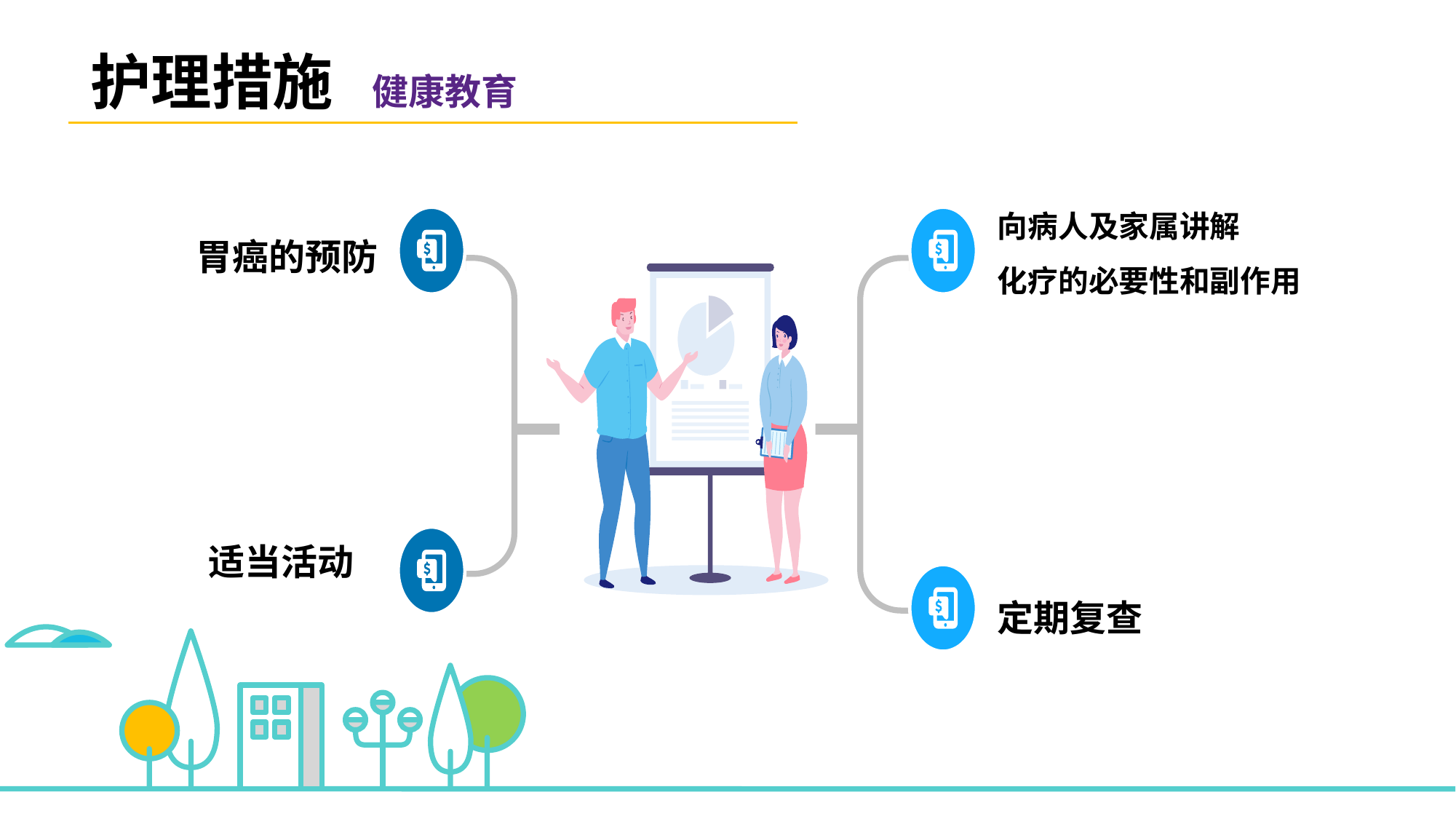

护理措施
健康教育
向病人及家属讲解
化疗的必要性和副作用
胃癌的预防

适当活动

定期复查